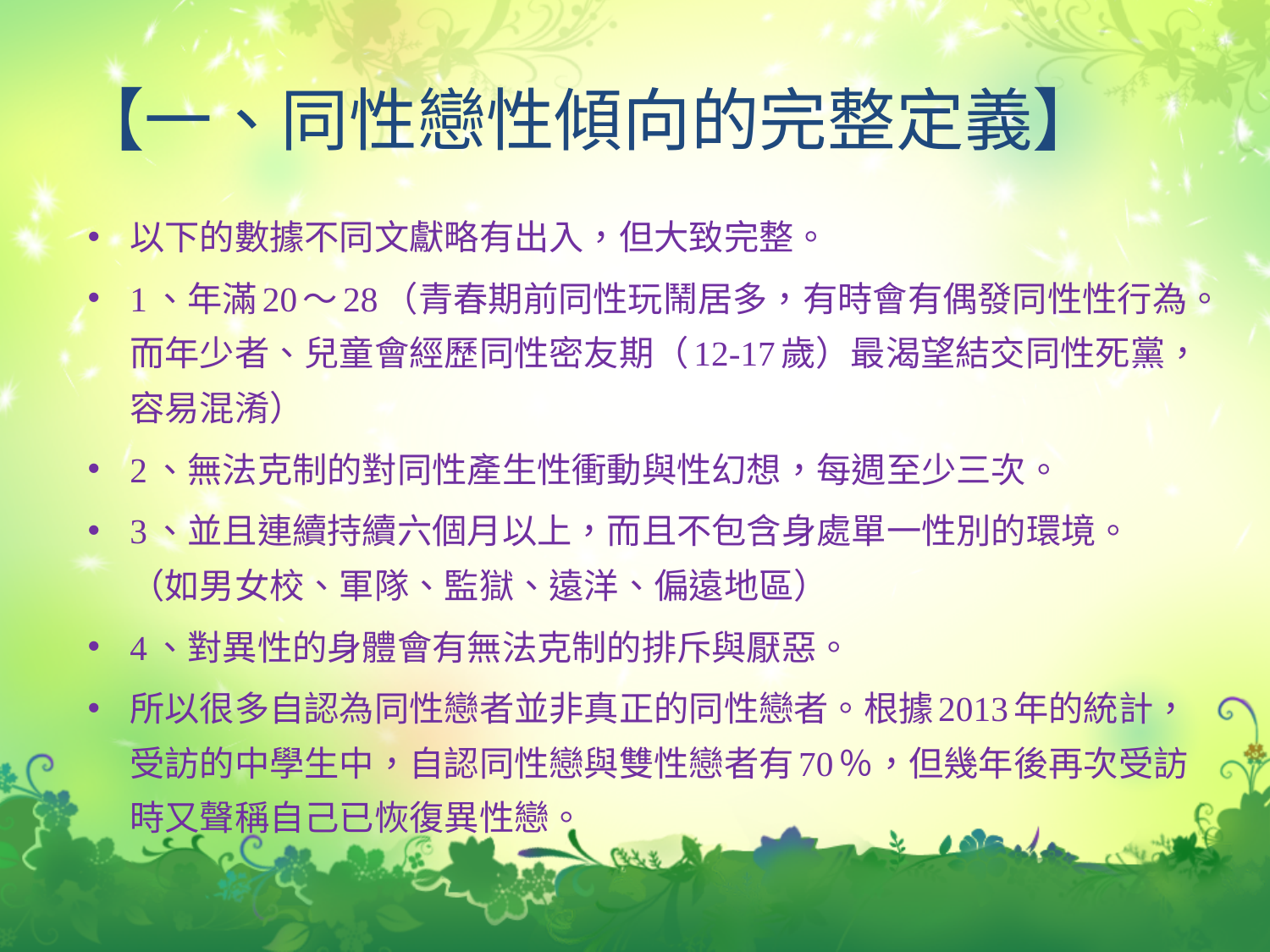

# 【一、同性戀性傾向的完整定義】
以下的數據不同文獻略有出入，但大致完整。
1、年滿20～28（青春期前同性玩鬧居多，有時會有偶發同性性行為。而年少者、兒童會經歷同性密友期（12-17歲）最渴望結交同性死黨，容易混淆）
2、無法克制的對同性產生性衝動與性幻想，每週至少三次。
3、並且連續持續六個月以上，而且不包含身處單一性別的環境。（如男女校、軍隊、監獄、遠洋、偏遠地區）
4、對異性的身體會有無法克制的排斥與厭惡。
所以很多自認為同性戀者並非真正的同性戀者。根據2013年的統計，受訪的中學生中，自認同性戀與雙性戀者有70％，但幾年後再次受訪時又聲稱自己已恢復異性戀。